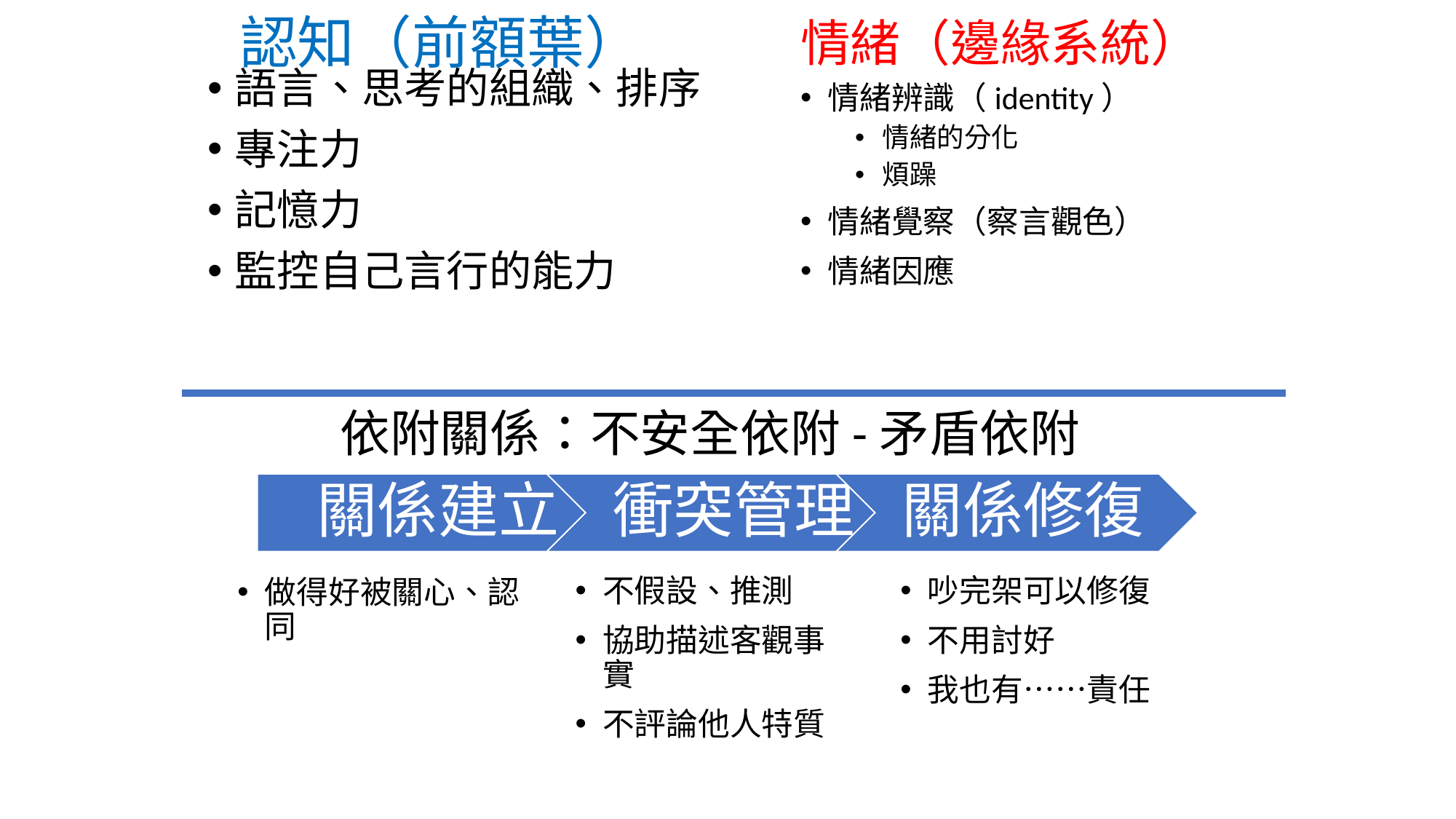

# 認知（前額葉）
情緒（邊緣系統）
語言、思考的組織、排序
專注力
記憶力
監控自己言行的能力
情緒辨識（identity）
情緒的分化
煩躁
情緒覺察（察言觀色）
情緒因應

依附關係：不安全依附-矛盾依附
關係建立
衝突管理
關係修復
不假設、推測
協助描述客觀事實
不評論他人特質
吵完架可以修復
不用討好
我也有……責任
做得好被關心、認同